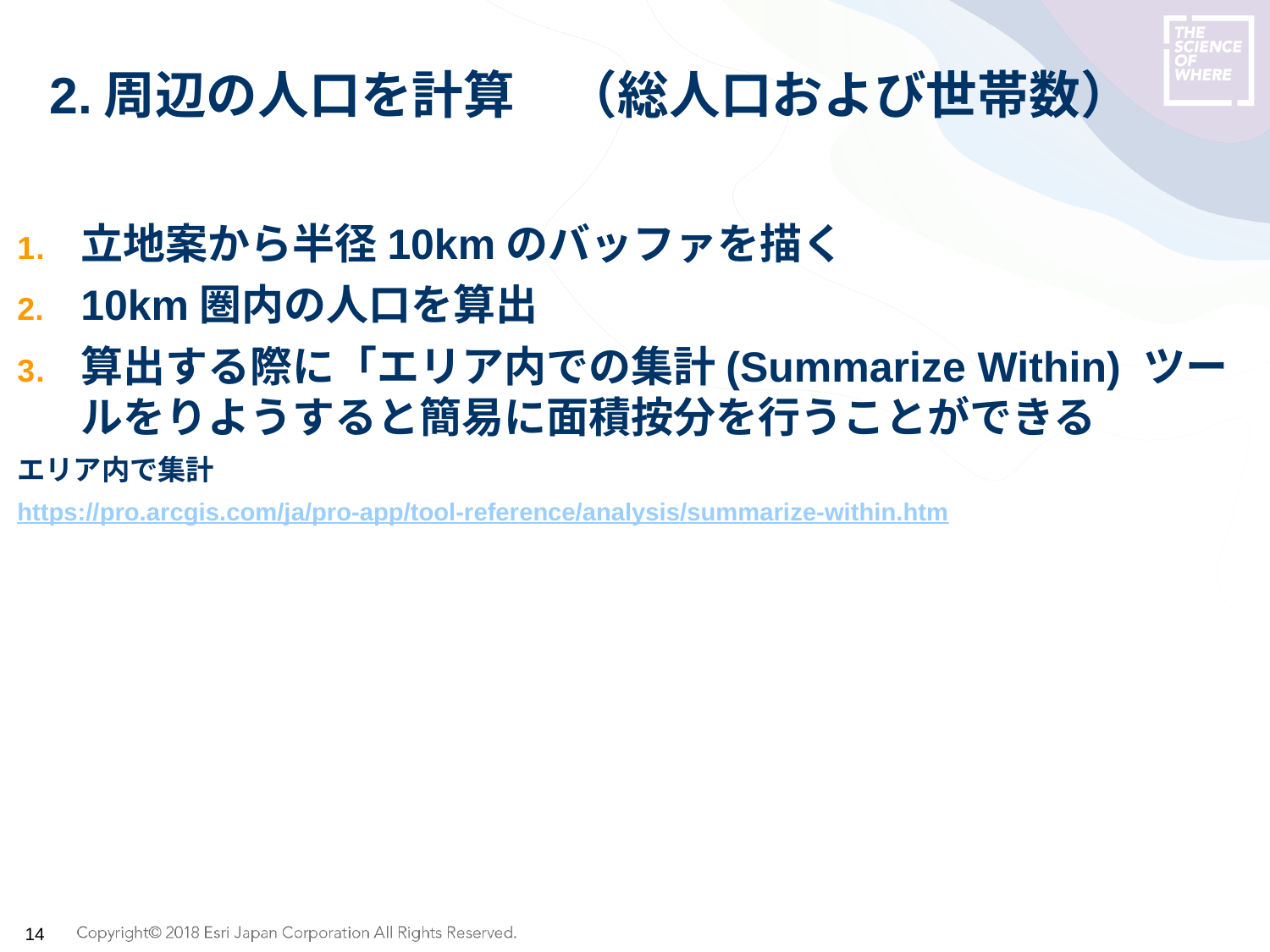

# 2.周辺の人口を計算　（総人口および世帯数）
立地案から半径10kmのバッファを描く
10km圏内の人口を算出
算出する際に「エリア内での集計(Summarize Within) ツールをりようすると簡易に面積按分を行うことができる
エリア内で集計
https://pro.arcgis.com/ja/pro-app/tool-reference/analysis/summarize-within.htm

14